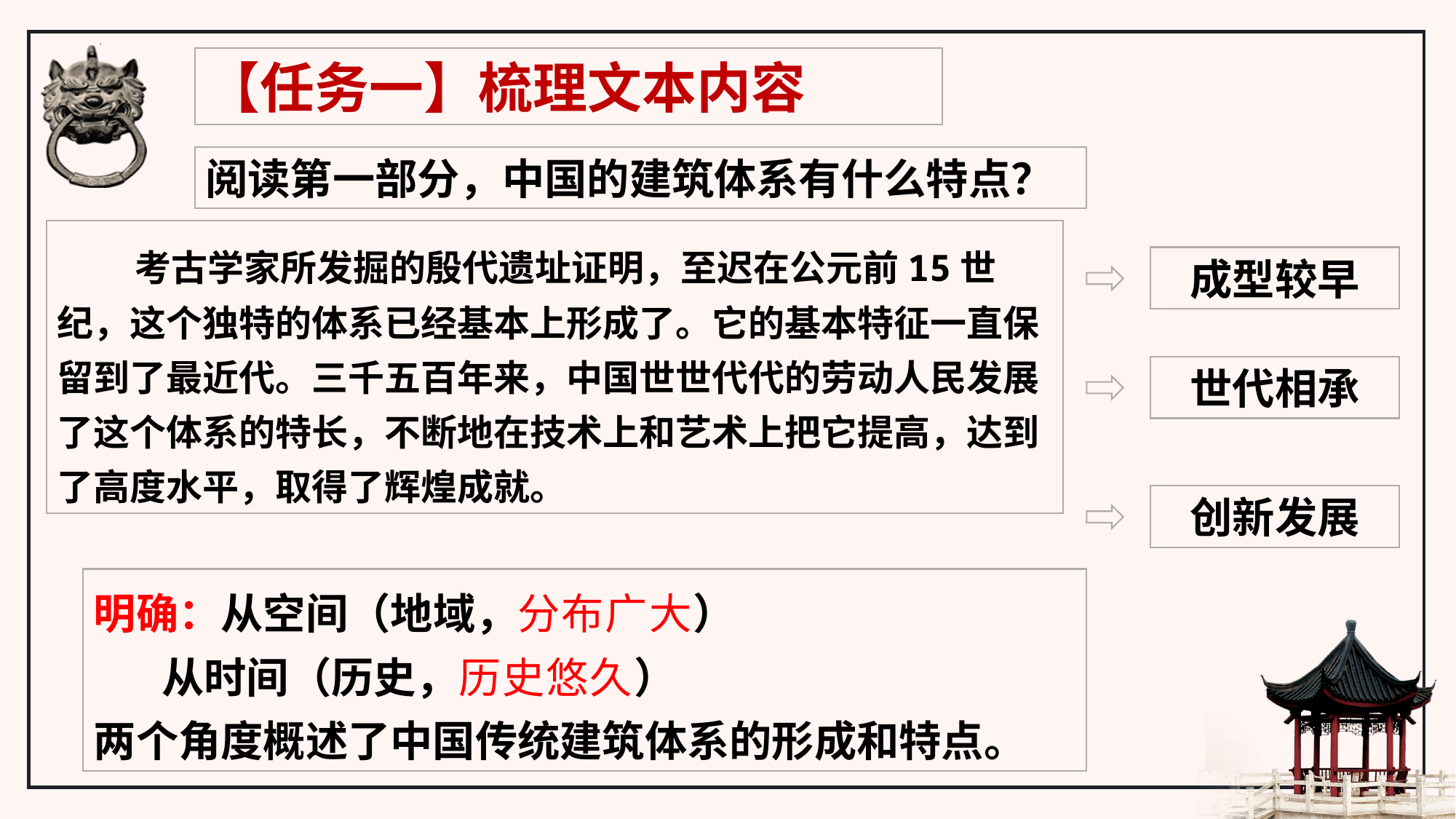

【任务一】梳理文本内容
阅读第一部分，中国的建筑体系有什么特点？
       考古学家所发掘的殷代遗址证明，至迟在公元前15世纪，这个独特的体系已经基本上形成了。它的基本特征一直保留到了最近代。三千五百年来，中国世世代代的劳动人民发展了这个体系的特长，不断地在技术上和艺术上把它提高，达到了高度水平，取得了辉煌成就。
成型较早

世代相承

创新发展

明确：从空间（地域，分布广大）
      从时间（历史，历史悠久）
两个角度概述了中国传统建筑体系的形成和特点。